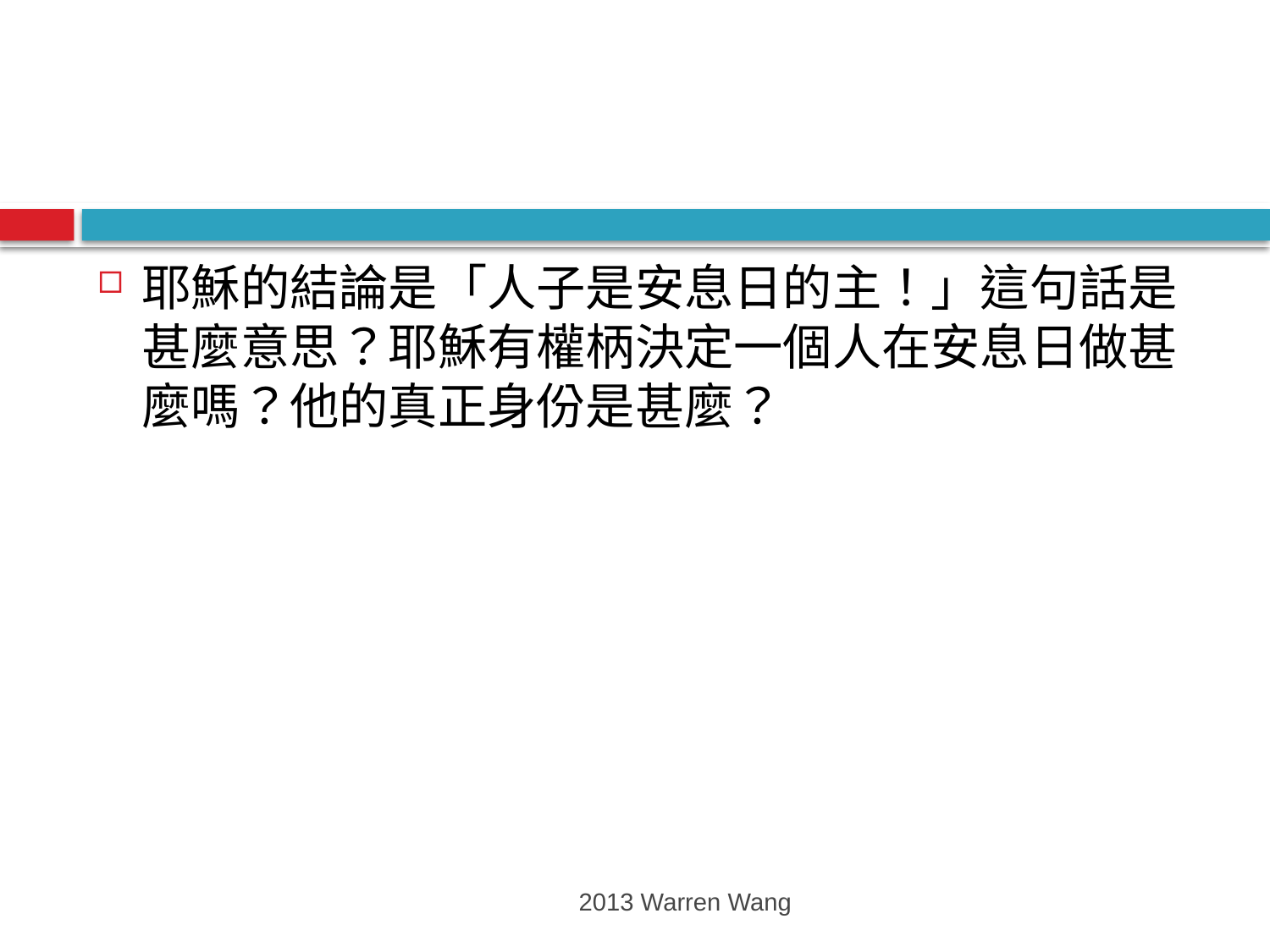

#
耶穌的結論是「人子是安息日的主！」這句話是甚麼意思？耶穌有權柄決定一個人在安息日做甚麼嗎？他的真正身份是甚麼？

2013 Warren Wang